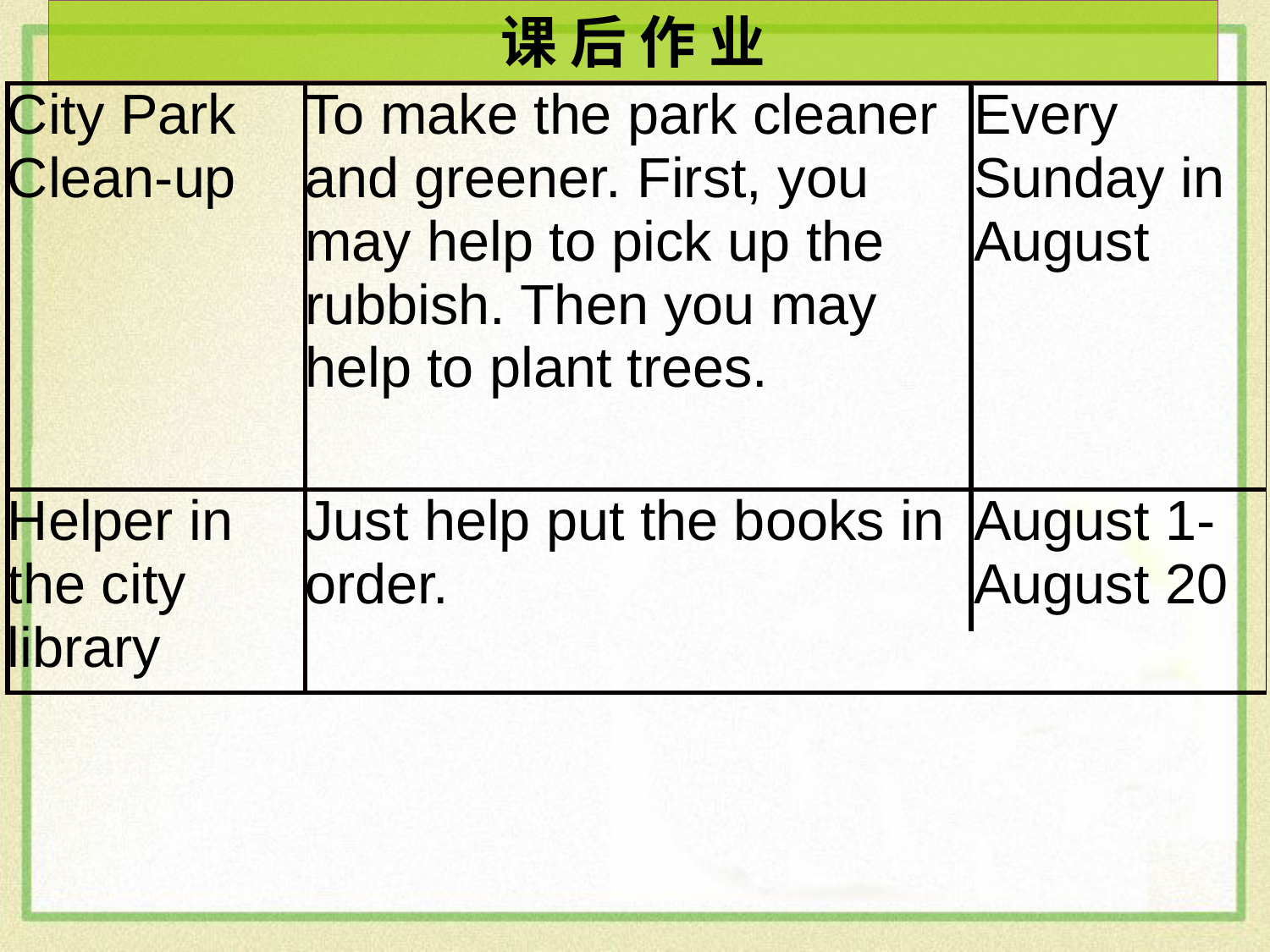

课 后 作 业
| City Park Clean-up | To make the park cleaner and greener. First, you may help to pick up the rubbish. Then you may help to plant trees. | Every Sunday in August |
| --- | --- | --- |
| Helper in the city library | Just help put the books in order. | August 1-August 20 |